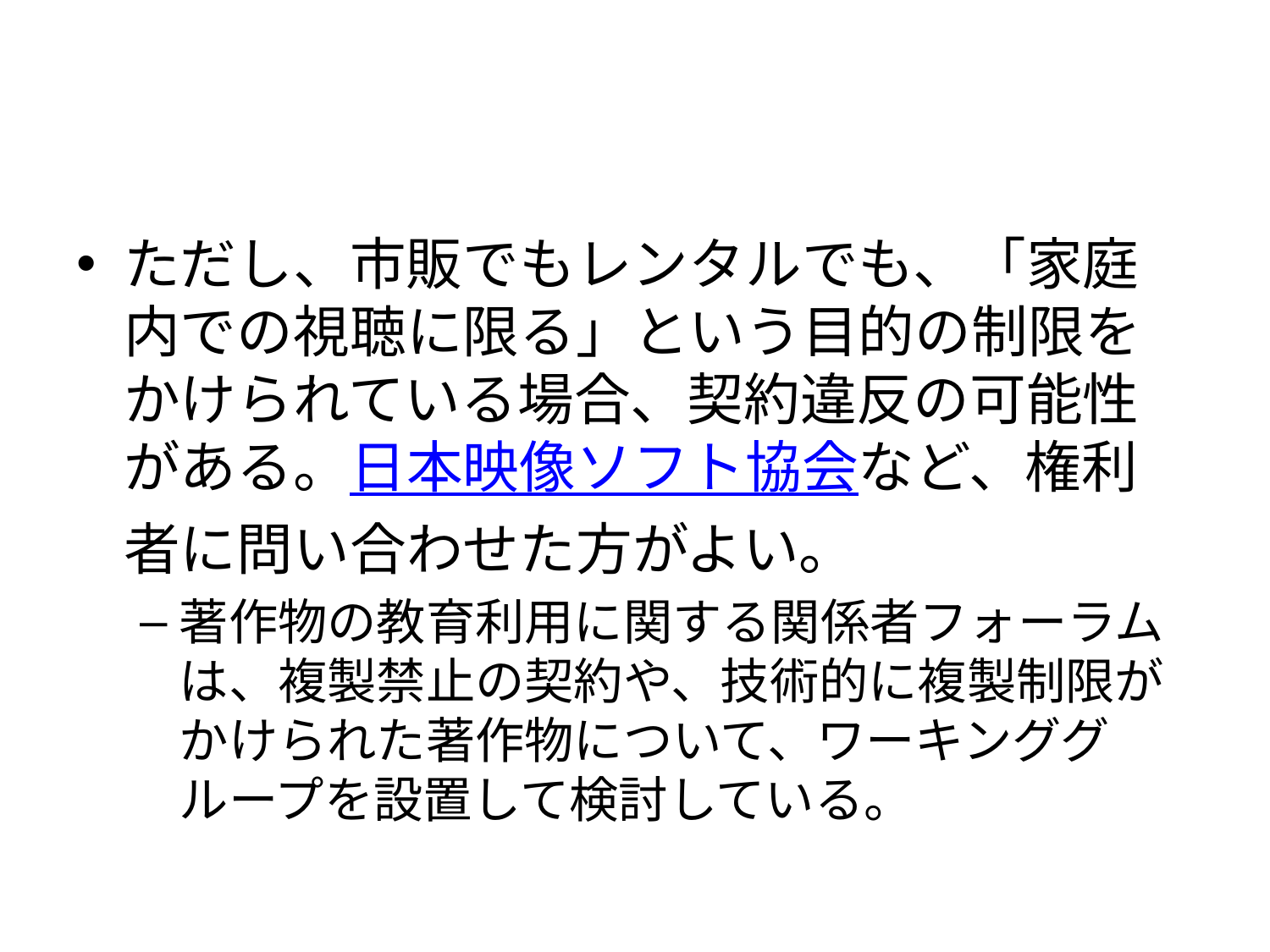

#
ただし、市販でもレンタルでも、「家庭内での視聴に限る」という目的の制限をかけられている場合、契約違反の可能性がある。日本映像ソフト協会など、権利者に問い合わせた方がよい。
著作物の教育利用に関する関係者フォーラムは、複製禁止の契約や、技術的に複製制限がかけられた著作物について、ワーキンググループを設置して検討している。